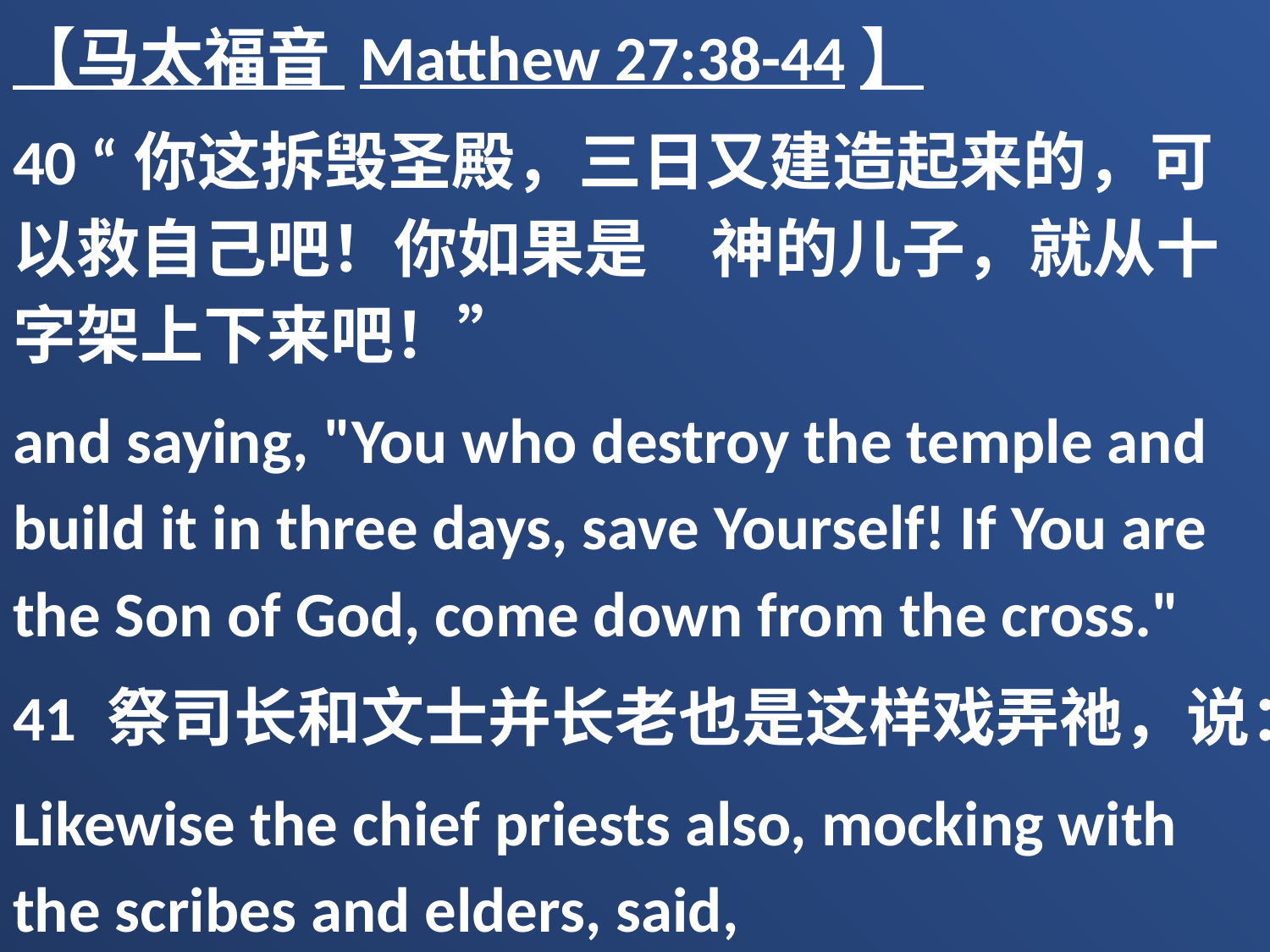

【马太福音 Matthew 27:38-44】
40 “你这拆毁圣殿，三日又建造起来的，可以救自己吧！你如果是　神的儿子，就从十字架上下来吧！”
and saying, "You who destroy the temple and build it in three days, save Yourself! If You are the Son of God, come down from the cross."
41 祭司长和文士并长老也是这样戏弄祂，说：
Likewise the chief priests also, mocking with the scribes and elders, said,